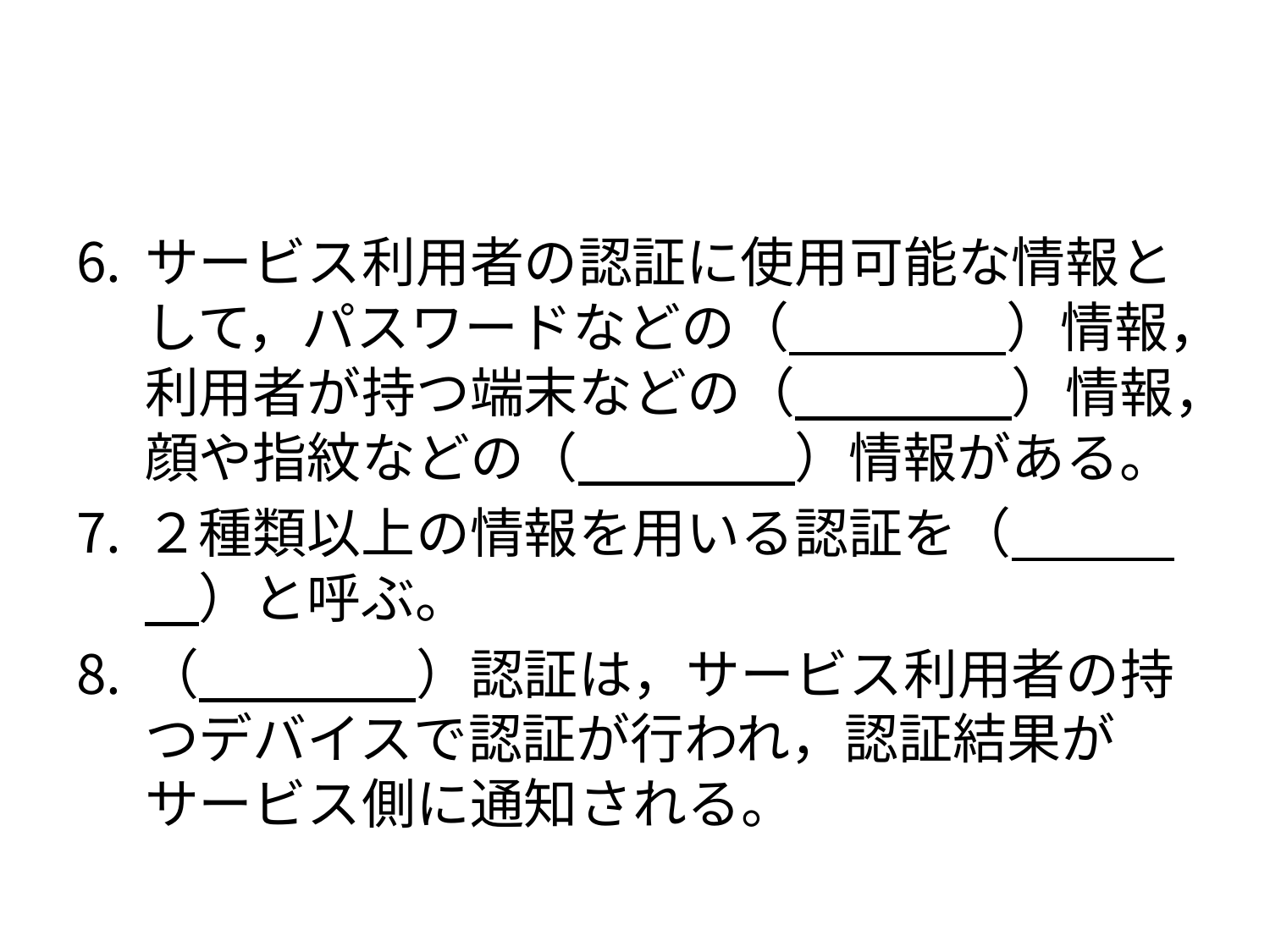

#
サービス利用者の認証に使用可能な情報として，パスワードなどの（　　　　）情報，利用者が持つ端末などの（　　　　）情報，顔や指紋などの（　　　　）情報がある。
２種類以上の情報を用いる認証を（　　　　）と呼ぶ。
（　　　　）認証は，サービス利用者の持つデバイスで認証が行われ，認証結果がサービス側に通知される。